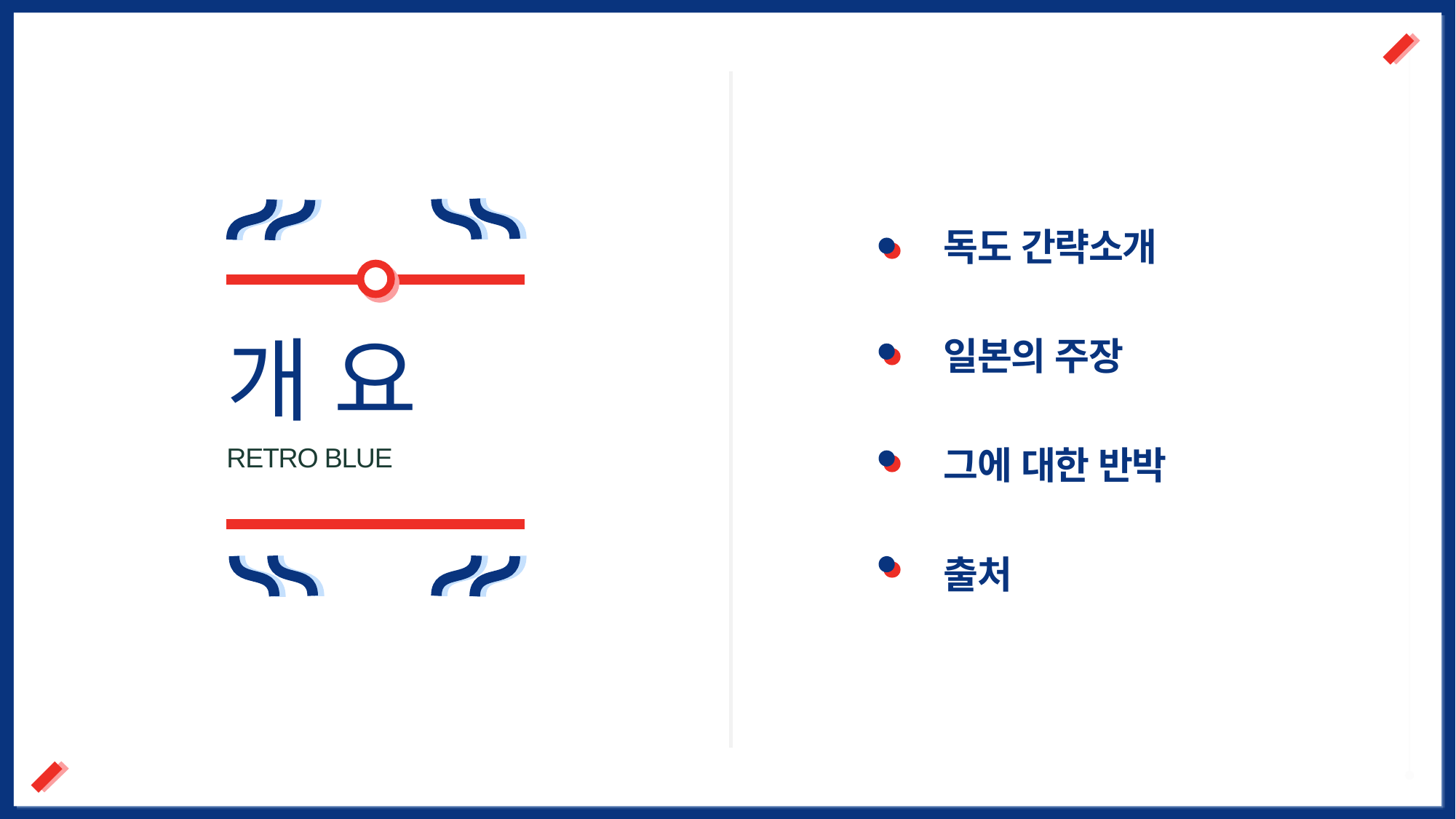

독도 간략소개

일본의 주장

그에 대한 반박

출처

개 요

RETRO BLUE